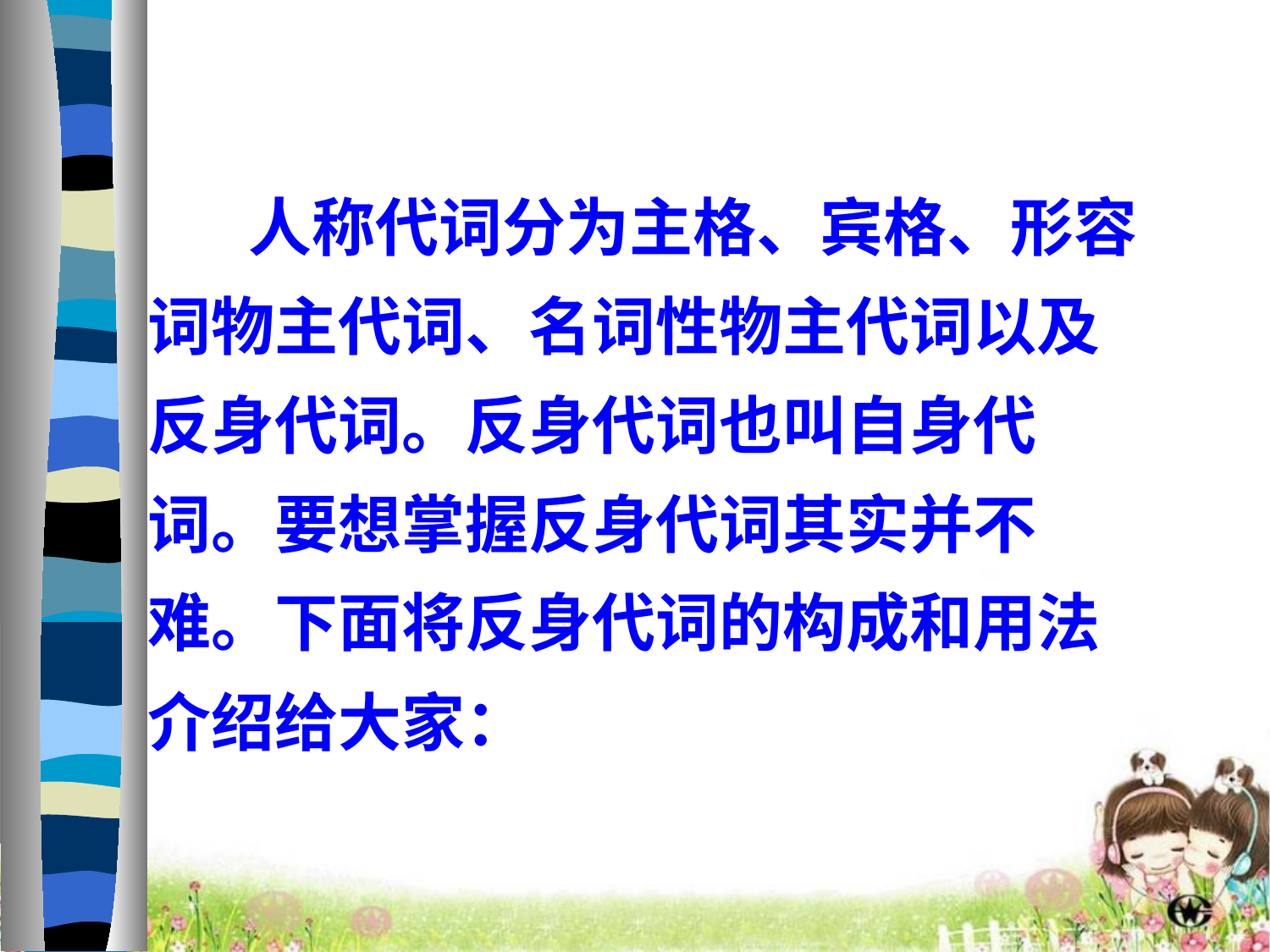

人称代词分为主格、宾格、形容词物主代词、名词性物主代词以及反身代词。反身代词也叫自身代词。要想掌握反身代词其实并不难。下面将反身代词的构成和用法介绍给大家：